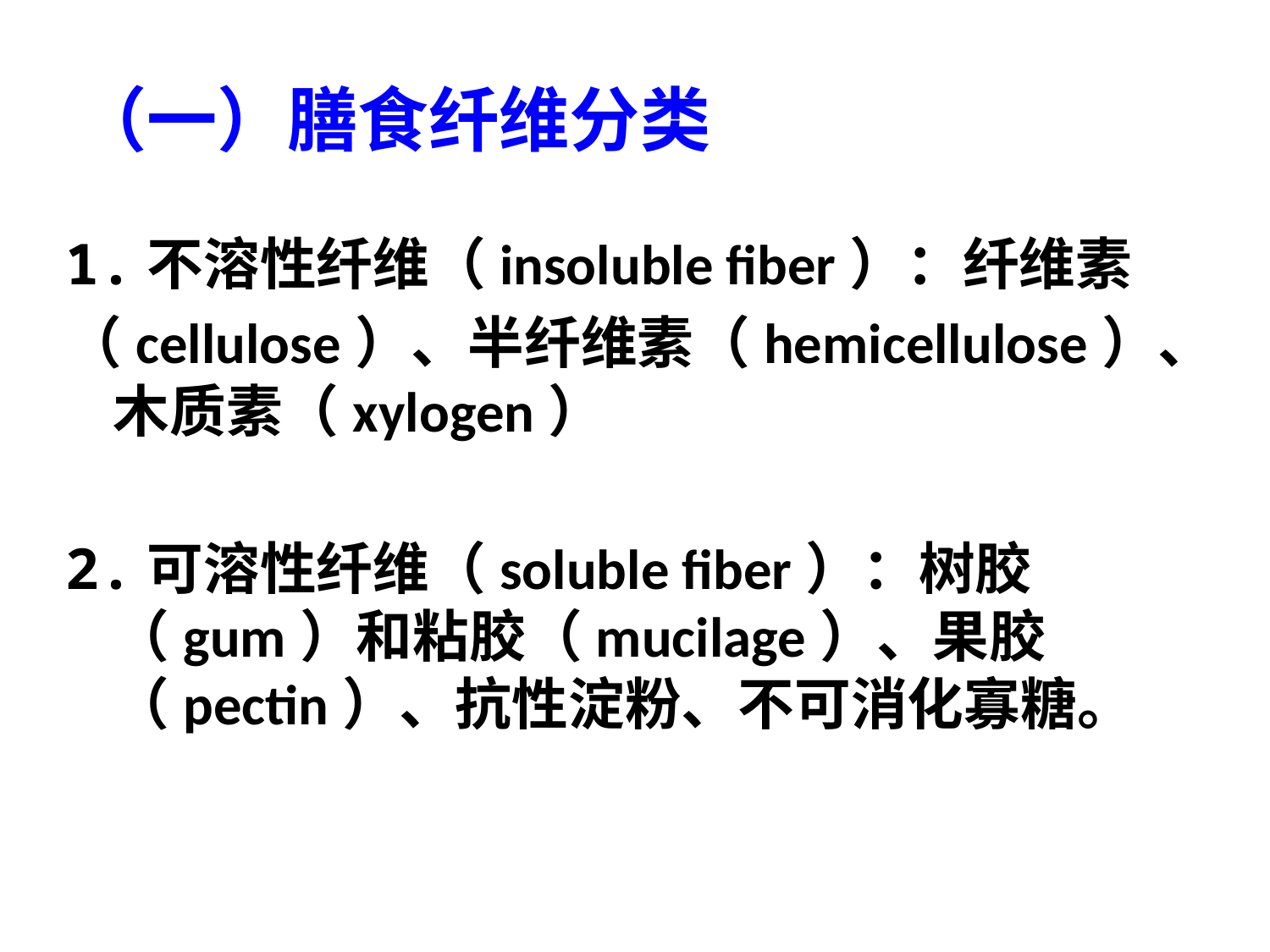

# （一）膳食纤维分类
1.不溶性纤维（insoluble fiber）：纤维素
（cellulose）、半纤维素（hemicellulose）、木质素（xylogen）

2.可溶性纤维（soluble fiber）：树胶（gum）和粘胶（mucilage）、果胶（pectin）、抗性淀粉、不可消化寡糖。